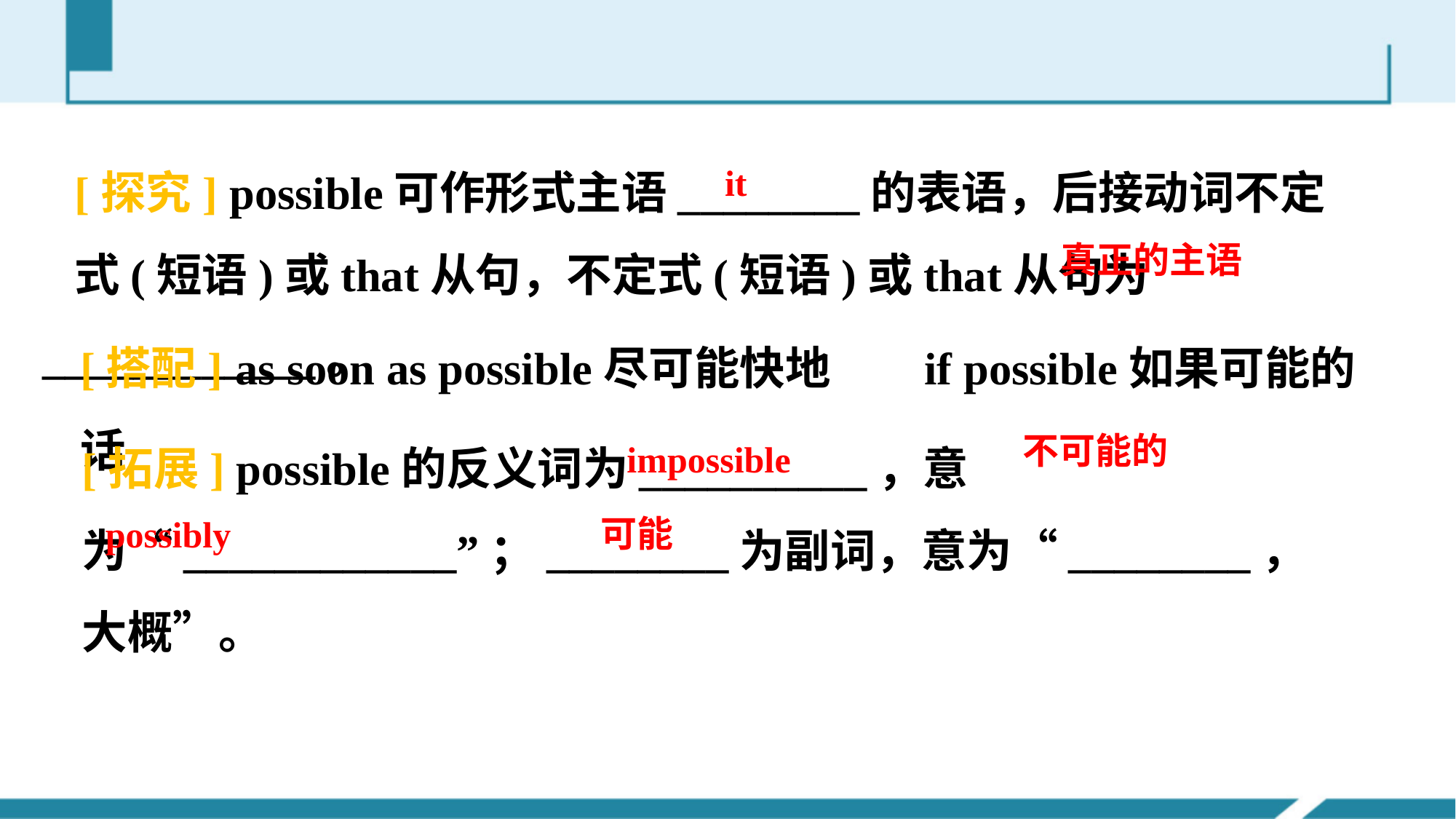

[探究] possible可作形式主语________的表语，后接动词不定
式(短语)或that从句，不定式(短语)或that从句为____________。
it
真正的主语
[搭配] as soon as possible尽可能快地        if possible如果可能的话
[拓展] possible的反义词为__________，意为“____________”；________为副词，意为“________，大概”。
不可能的
impossible
可能
possibly